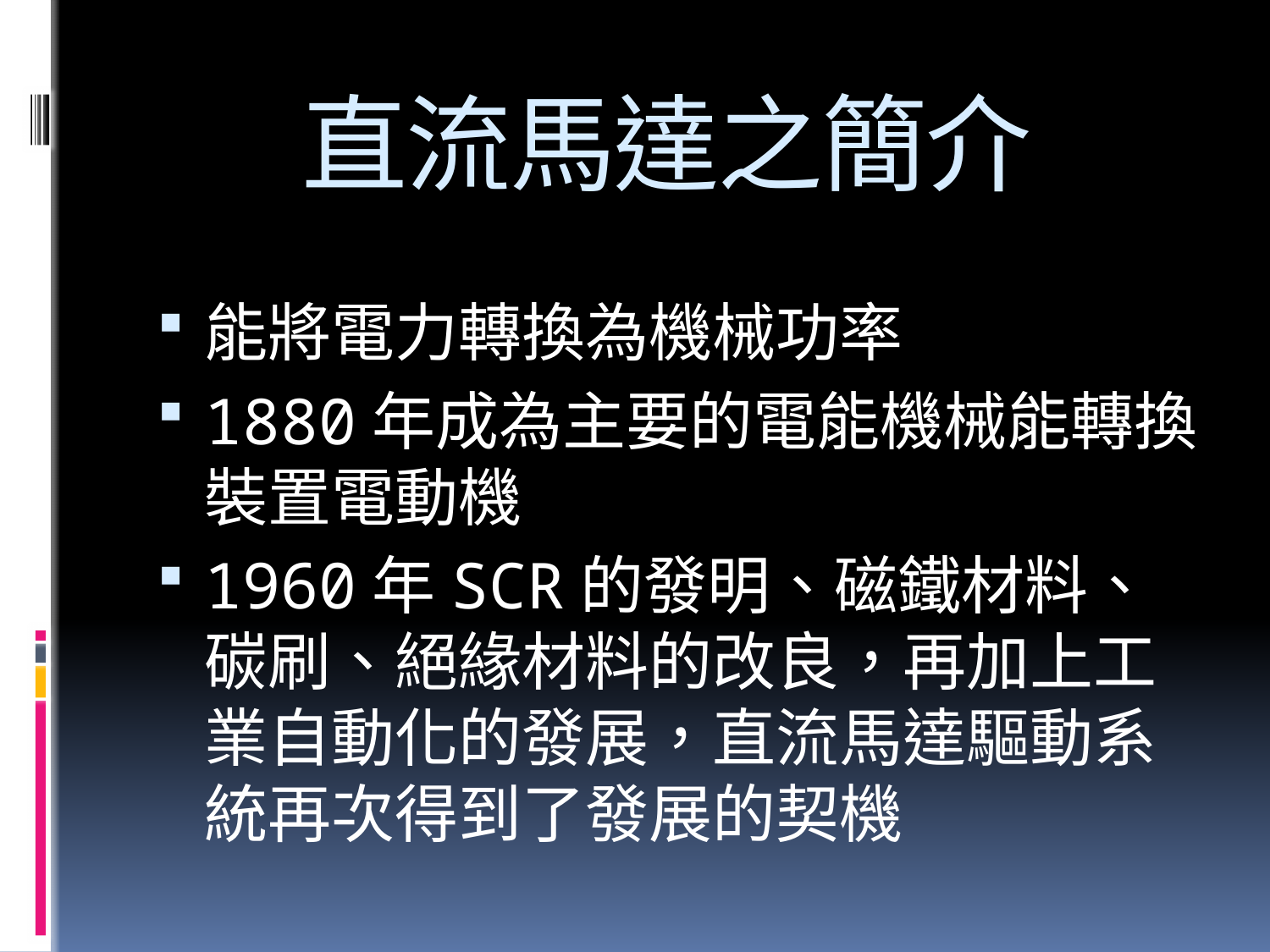

# 直流馬達之簡介
能將電力轉換為機械功率
1880年成為主要的電能機械能轉換裝置電動機
1960年SCR的發明、磁鐵材料、碳刷、絕緣材料的改良，再加上工業自動化的發展，直流馬達驅動系統再次得到了發展的契機